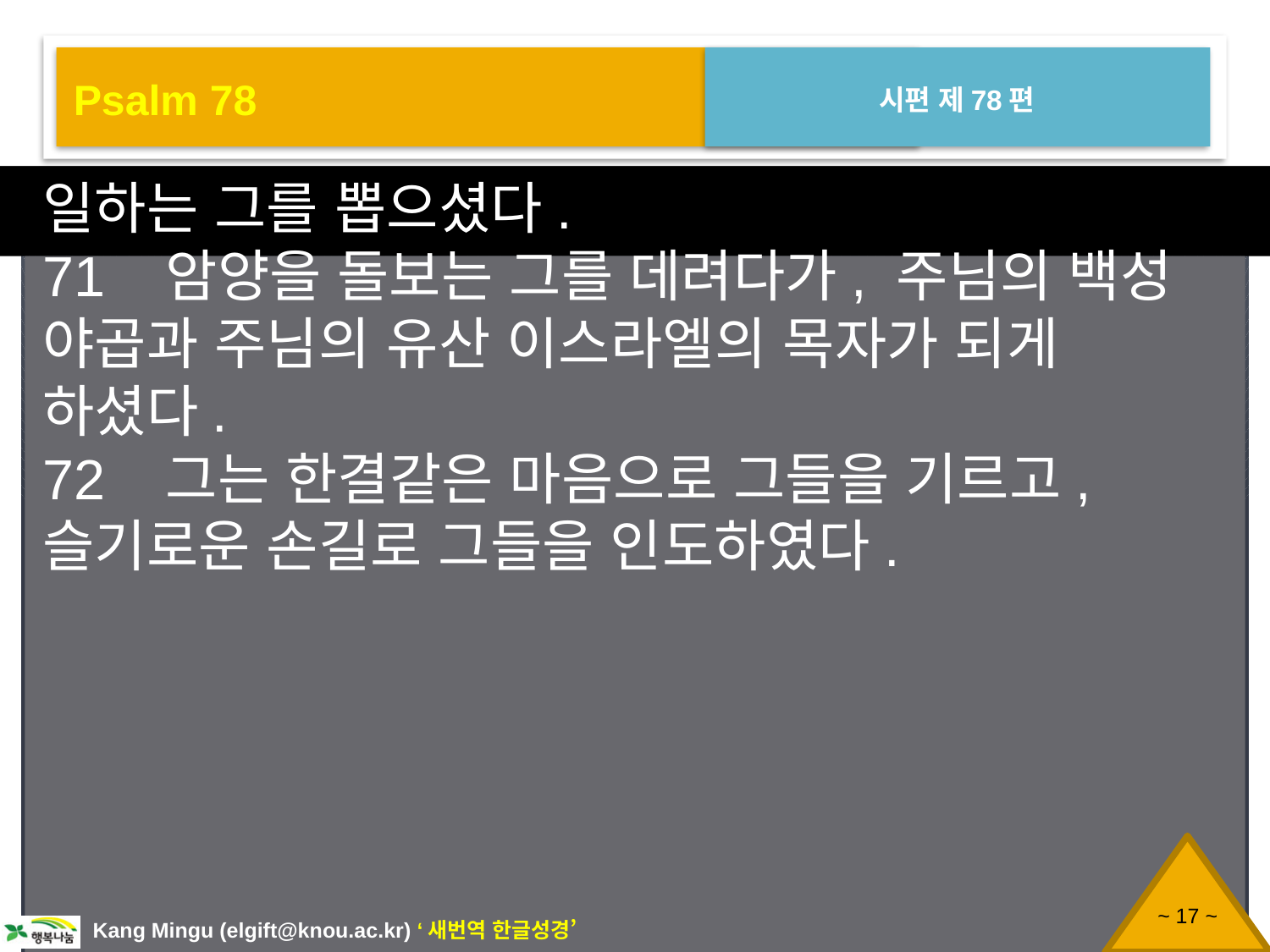

Psalm 78
시편 제78편
일하는 그를 뽑으셨다.
71   암양을 돌보는 그를 데려다가, 주님의 백성 야곱과 주님의 유산 이스라엘의 목자가 되게 하셨다.
72   그는 한결같은 마음으로 그들을 기르고, 슬기로운 손길로 그들을 인도하였다.